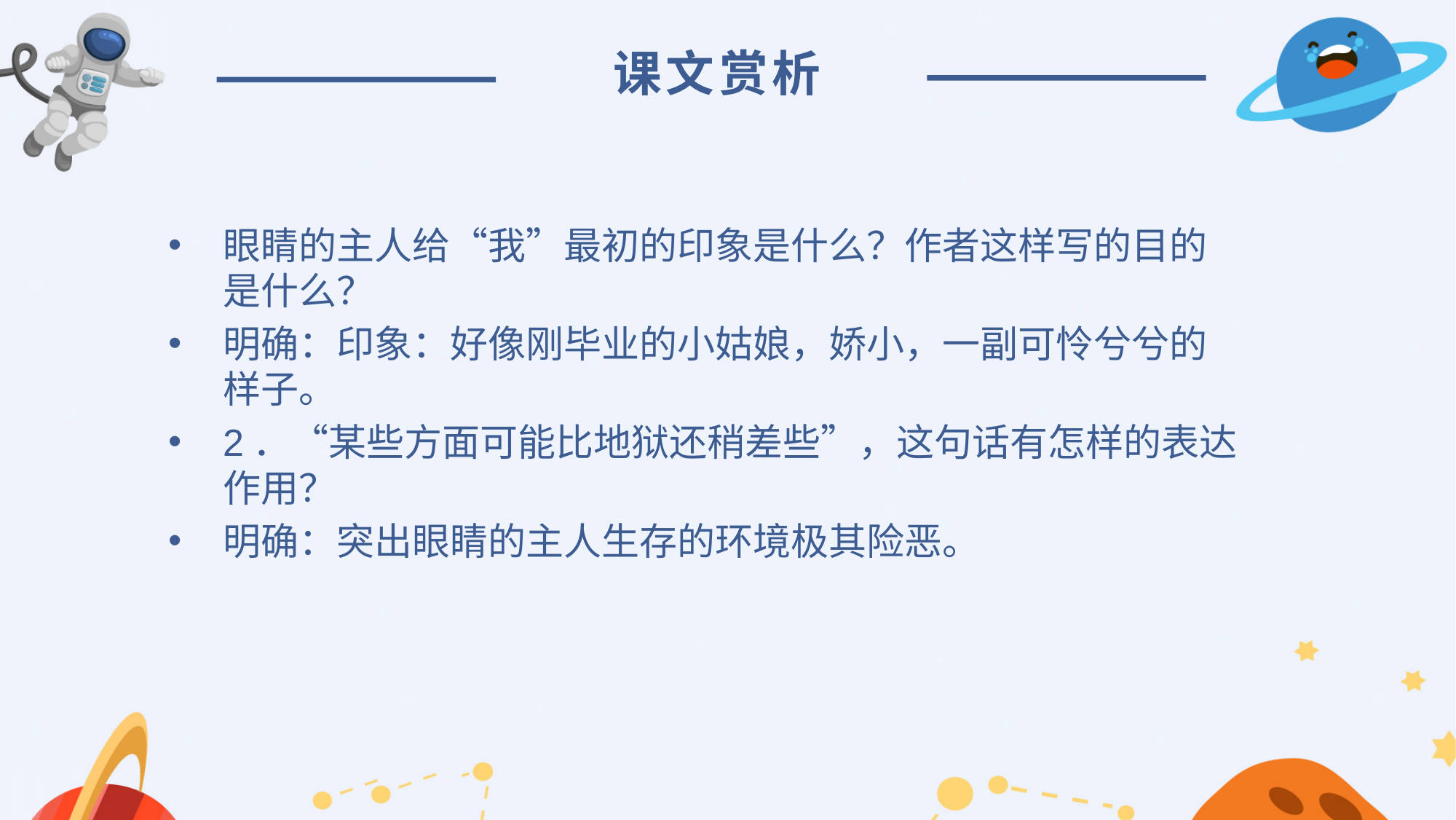

课文赏析

眼睛的主人给“我”最初的印象是什么？作者这样写的目的是什么？
明确：印象：好像刚毕业的小姑娘，娇小，一副可怜兮兮的样子。
2．“某些方面可能比地狱还稍差些”，这句话有怎样的表达作用？
明确：突出眼睛的主人生存的环境极其险恶。